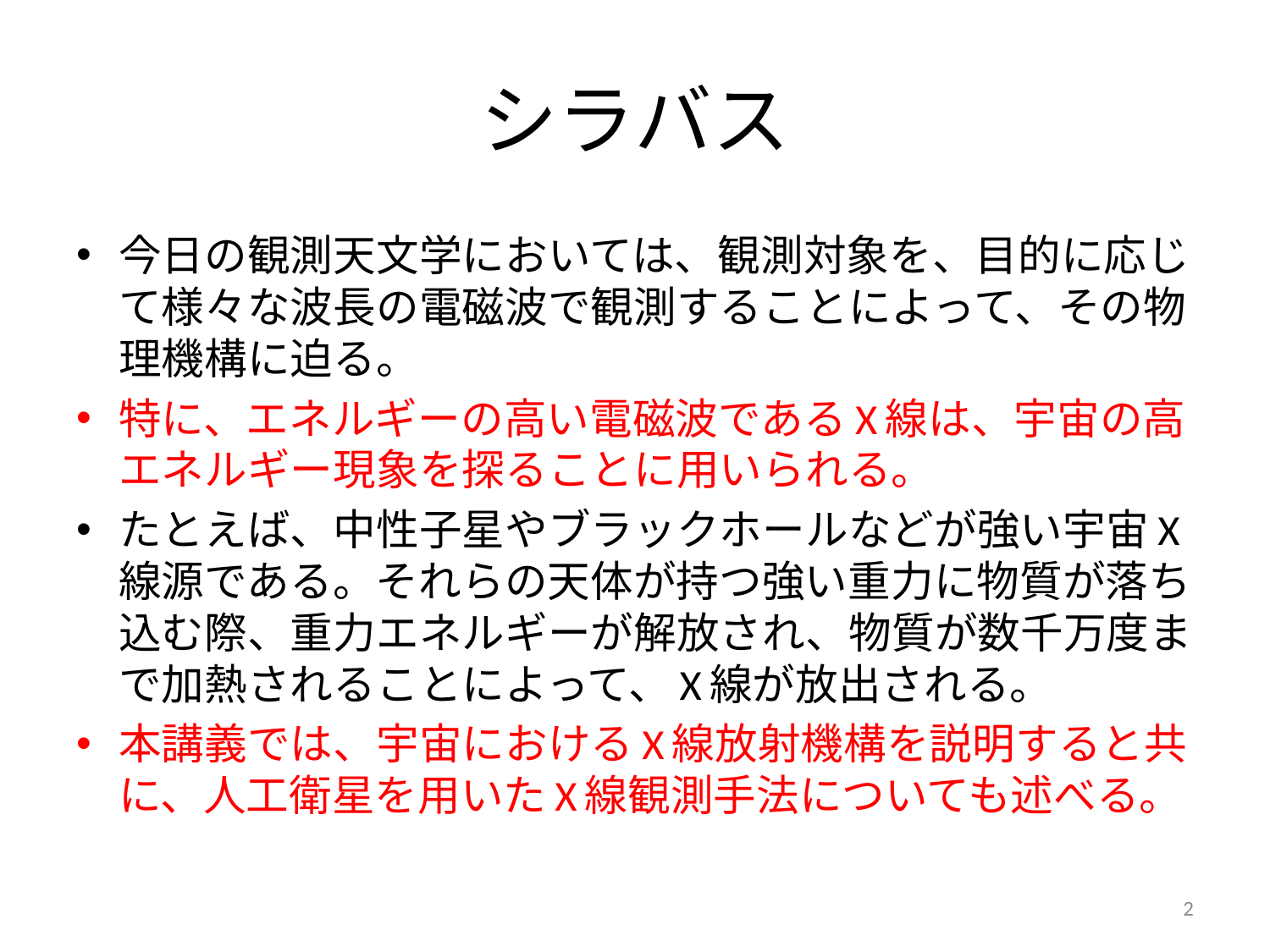

# シラバス
今日の観測天文学においては、観測対象を、目的に応じて様々な波長の電磁波で観測することによって、その物理機構に迫る。
特に、エネルギーの高い電磁波であるX線は、宇宙の高エネルギー現象を探ることに用いられる。
たとえば、中性子星やブラックホールなどが強い宇宙X線源である。それらの天体が持つ強い重力に物質が落ち込む際、重力エネルギーが解放され、物質が数千万度まで加熱されることによって、X線が放出される。
本講義では、宇宙におけるX線放射機構を説明すると共に、人工衛星を用いたX線観測手法についても述べる。
2